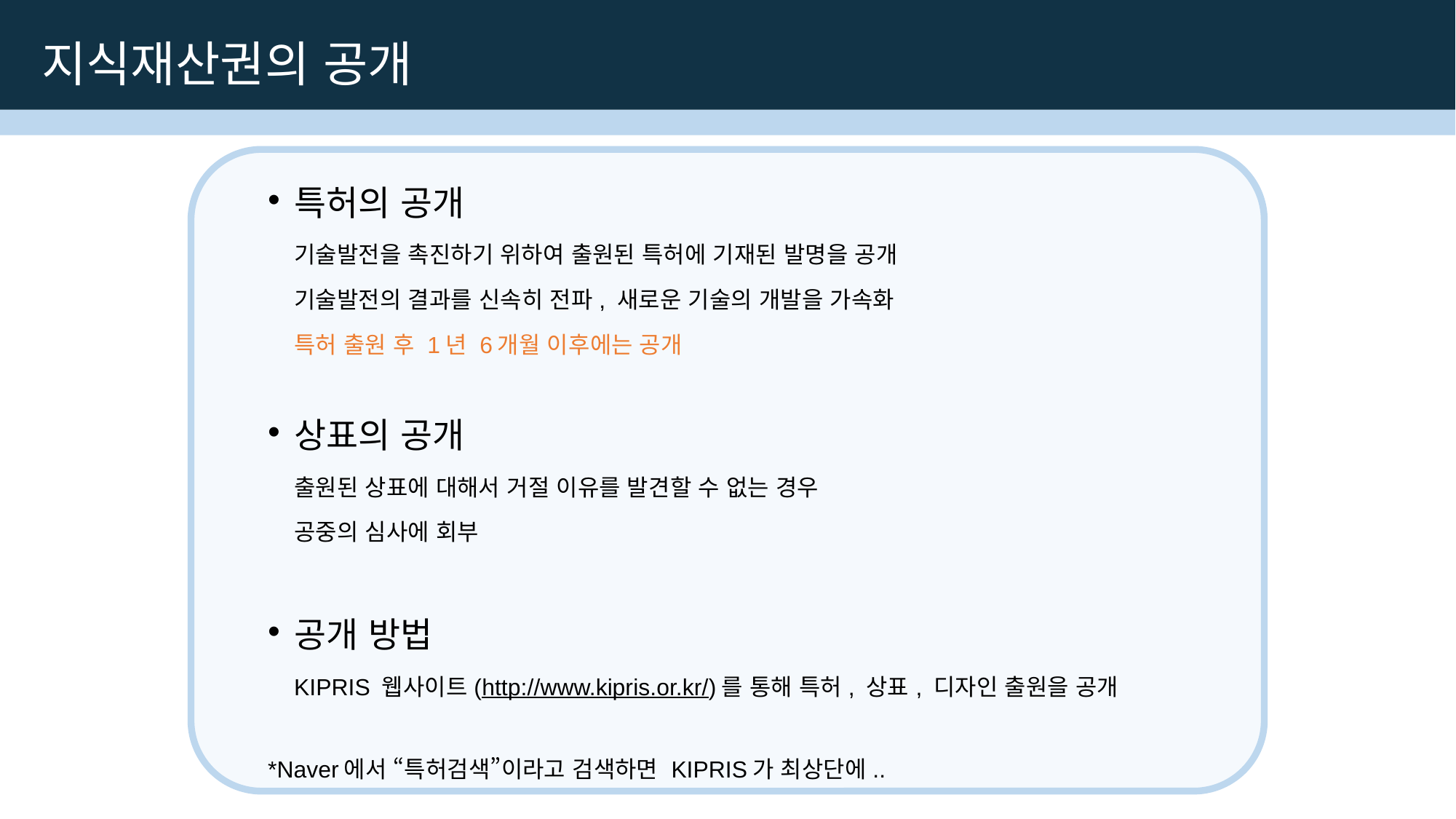

지식재산권의 공개

특허의 공개
	기술발전을 촉진하기 위하여 출원된 특허에 기재된 발명을 공개
	기술발전의 결과를 신속히 전파, 새로운 기술의 개발을 가속화
	특허 출원 후 1년 6개월 이후에는 공개

상표의 공개
	출원된 상표에 대해서 거절 이유를 발견할 수 없는 경우
	공중의 심사에 회부

공개 방법
	KIPRIS 웹사이트(http://www.kipris.or.kr/)를 통해 특허, 상표, 디자인 출원을 공개

*Naver에서 “특허검색”이라고 검색하면 KIPRIS가 최상단에..